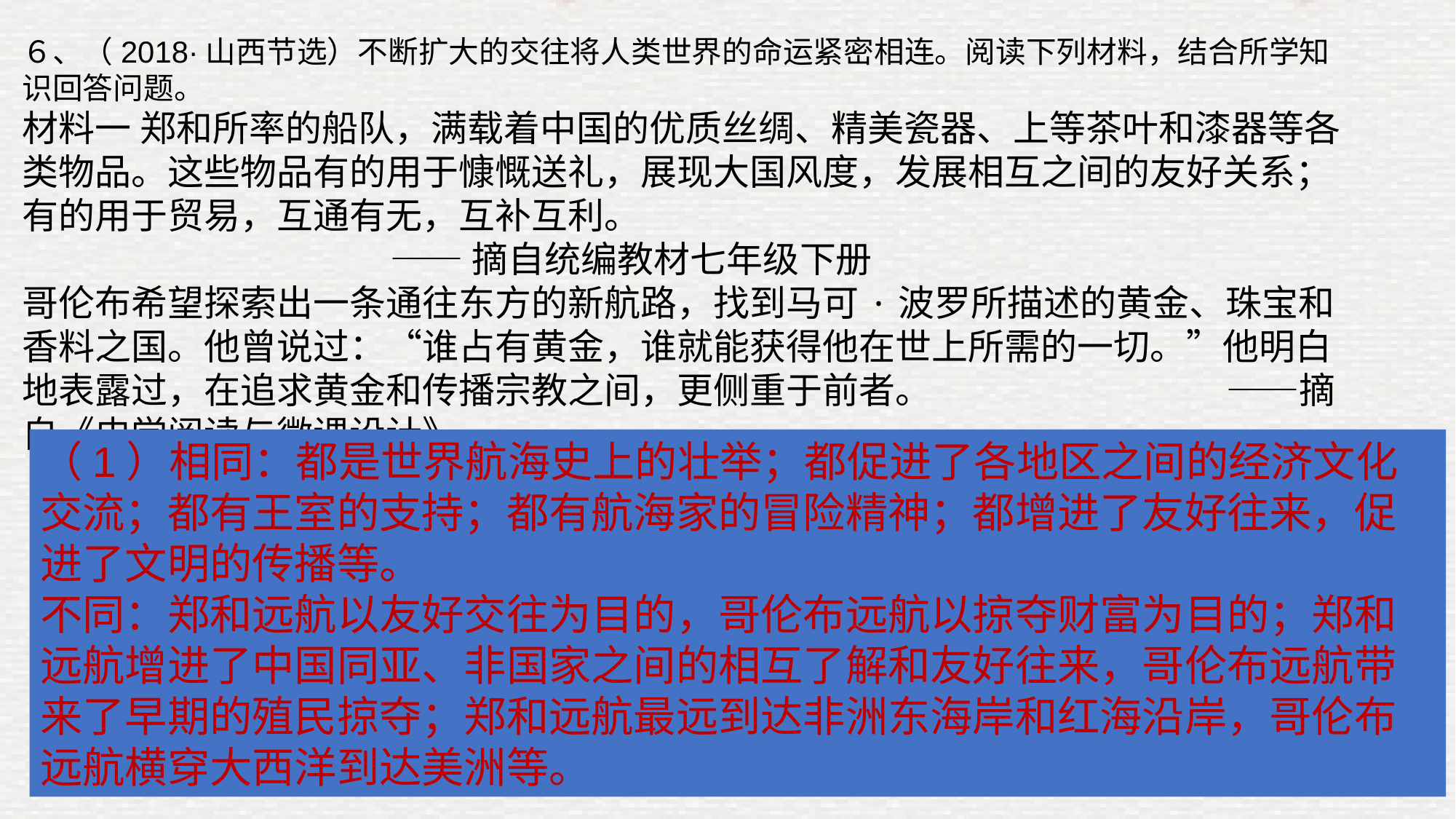

６、（2018·山西节选）不断扩大的交往将人类世界的命运紧密相连。阅读下列材料，结合所学知识回答问题。
材料一 郑和所率的船队，满载着中国的优质丝绸、精美瓷器、上等茶叶和漆器等各类物品。这些物品有的用于慷慨送礼，展现大国风度，发展相互之间的友好关系；有的用于贸易，互通有无，互补互利。
                                             ——摘自统编教材七年级下册
哥伦布希望探索出一条通往东方的新航路，找到马可·波罗所描述的黄金、珠宝和香料之国。他曾说过：“谁占有黄金，谁就能获得他在世上所需的一切。”他明白地表露过，在追求黄金和传播宗教之间，更侧重于前者。                                    ——摘自《史学阅读与微课设计》
（1）材料一中的两次远航有何异同之处？（4分）
（1）相同：都是世界航海史上的壮举；都促进了各地区之间的经济文化交流；都有王室的支持；都有航海家的冒险精神；都增进了友好往来，促进了文明的传播等。
不同：郑和远航以友好交往为目的，哥伦布远航以掠夺财富为目的；郑和远航增进了中国同亚、非国家之间的相互了解和友好往来，哥伦布远航带来了早期的殖民掠夺；郑和远航最远到达非洲东海岸和红海沿岸，哥伦布远航横穿大西洋到达美洲等。